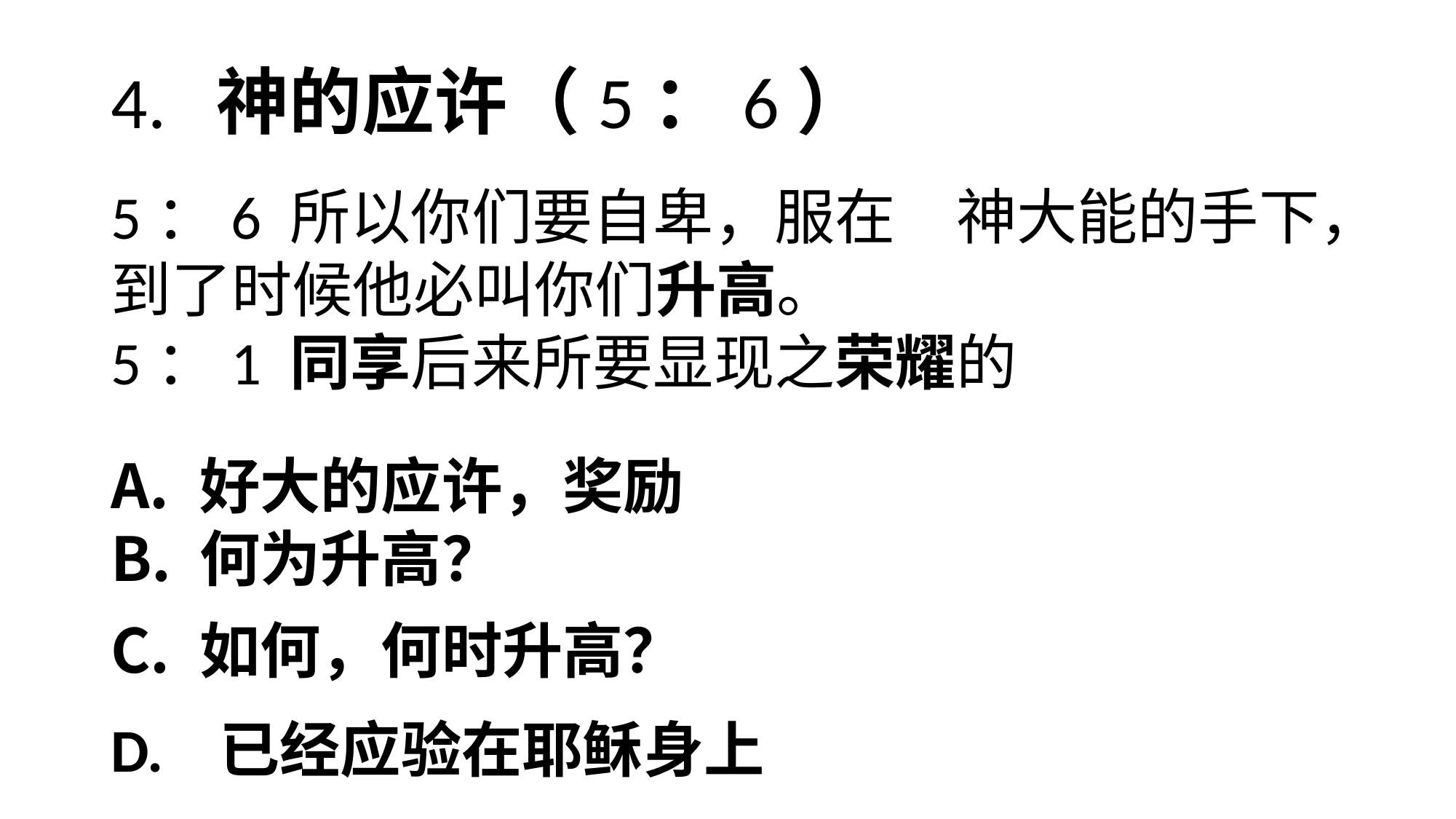

# 4.  神的应许（5：6）
5：6 所以你们要自卑，服在　神大能的手下，到了时候他必叫你们升高。
5：1 同享后来所要显现之荣耀的
好大的应许，奖励
何为升高？
如何，何时升高？
D.   已经应验在耶稣身上